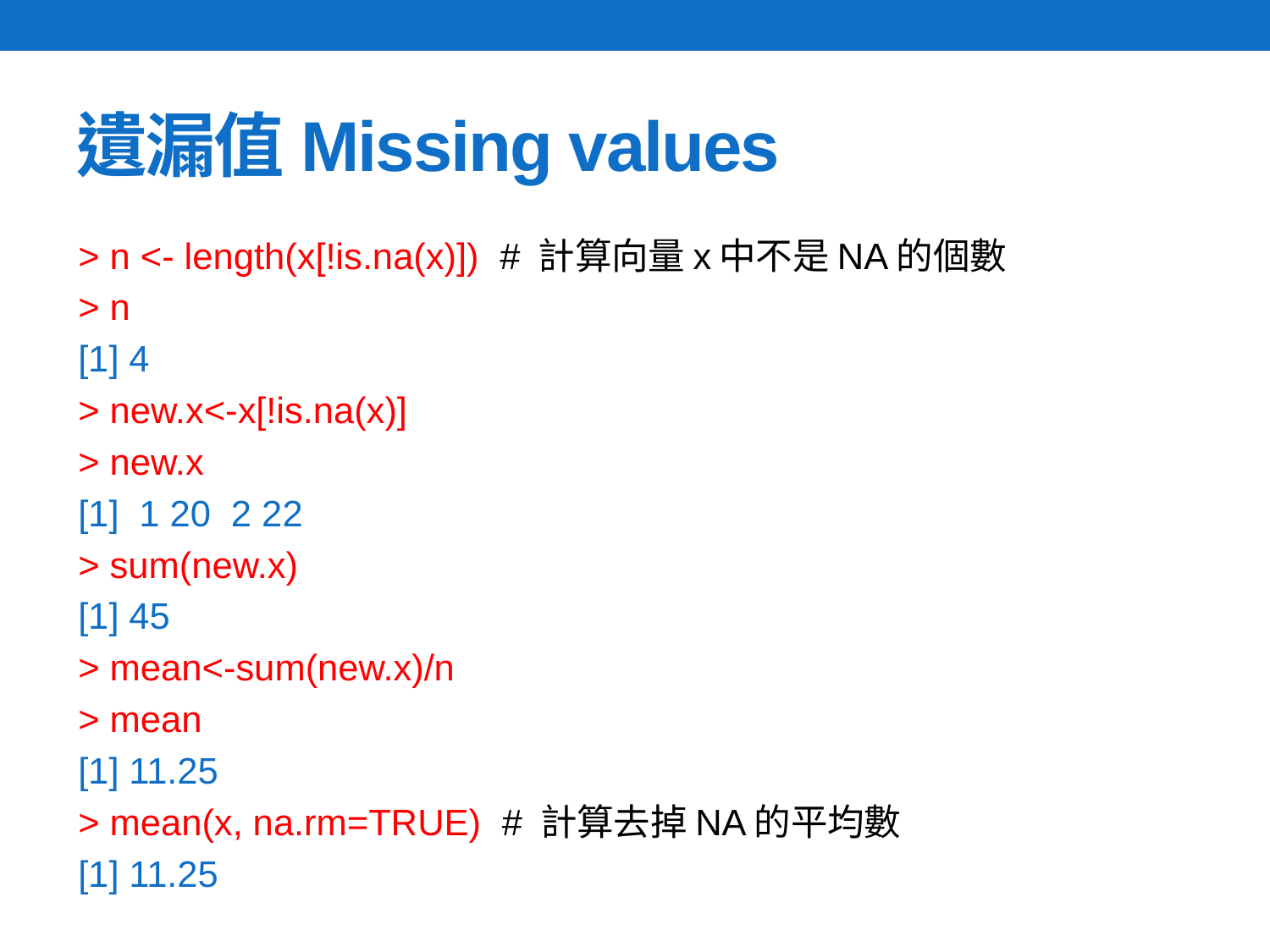

# 遺漏值Missing values
> n <- length(x[!is.na(x)])  # 計算向量x中不是NA的個數
> n
[1] 4
> new.x<-x[!is.na(x)]
> new.x
[1]  1 20  2 22
> sum(new.x)
[1] 45
> mean<-sum(new.x)/n
> mean
[1] 11.25
> mean(x, na.rm=TRUE)  # 計算去掉NA的平均數
[1] 11.25